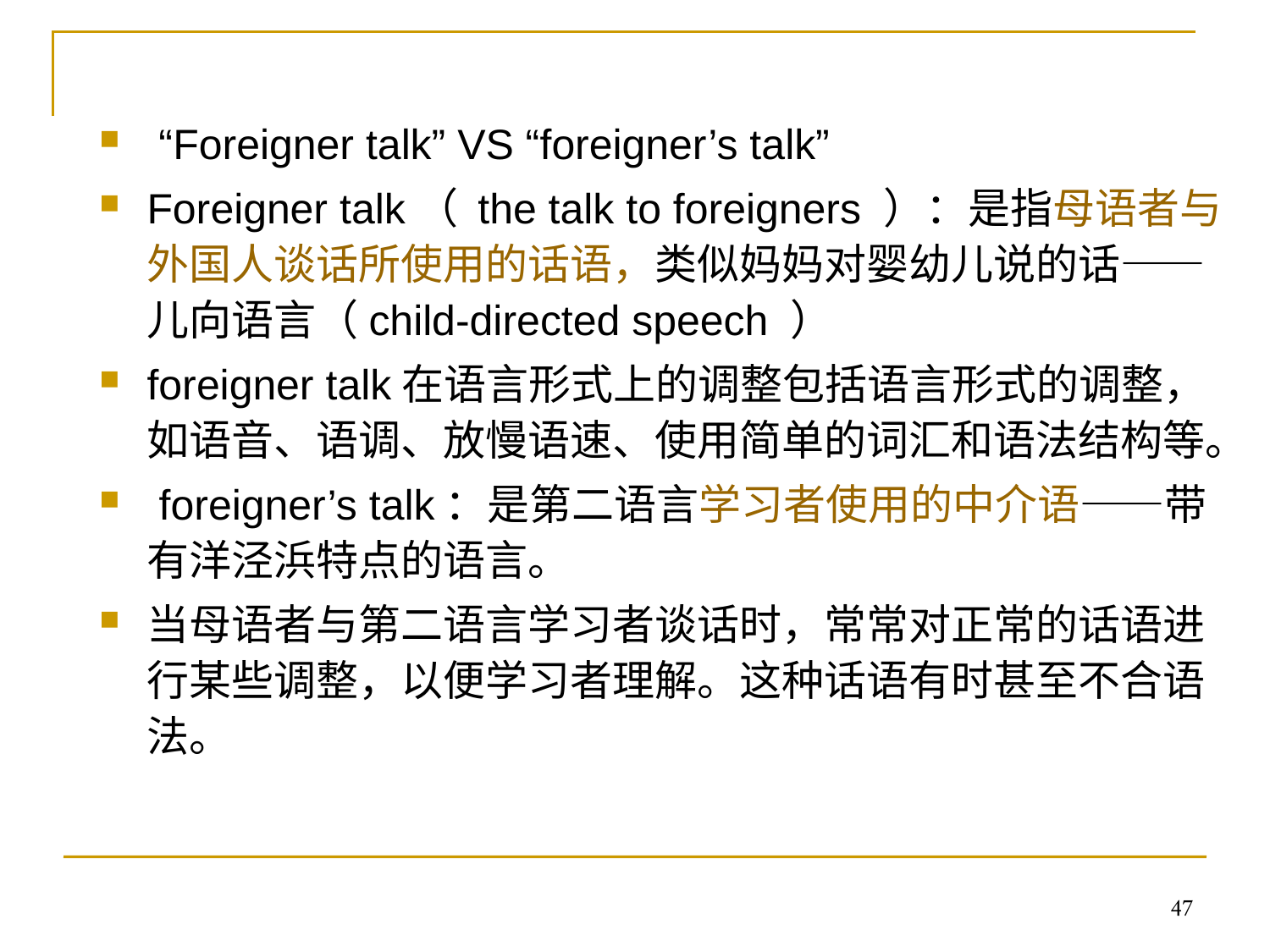

“Foreigner talk” VS “foreigner’s talk”
Foreigner talk（ the talk to foreigners ）：是指母语者与外国人谈话所使用的话语，类似妈妈对婴幼儿说的话——儿向语言（child-directed speech ）
foreigner talk在语言形式上的调整包括语言形式的调整，如语音、语调、放慢语速、使用简单的词汇和语法结构等。
 foreigner’s talk：是第二语言学习者使用的中介语——带有洋泾浜特点的语言。
当母语者与第二语言学习者谈话时，常常对正常的话语进行某些调整，以便学习者理解。这种话语有时甚至不合语法。

47